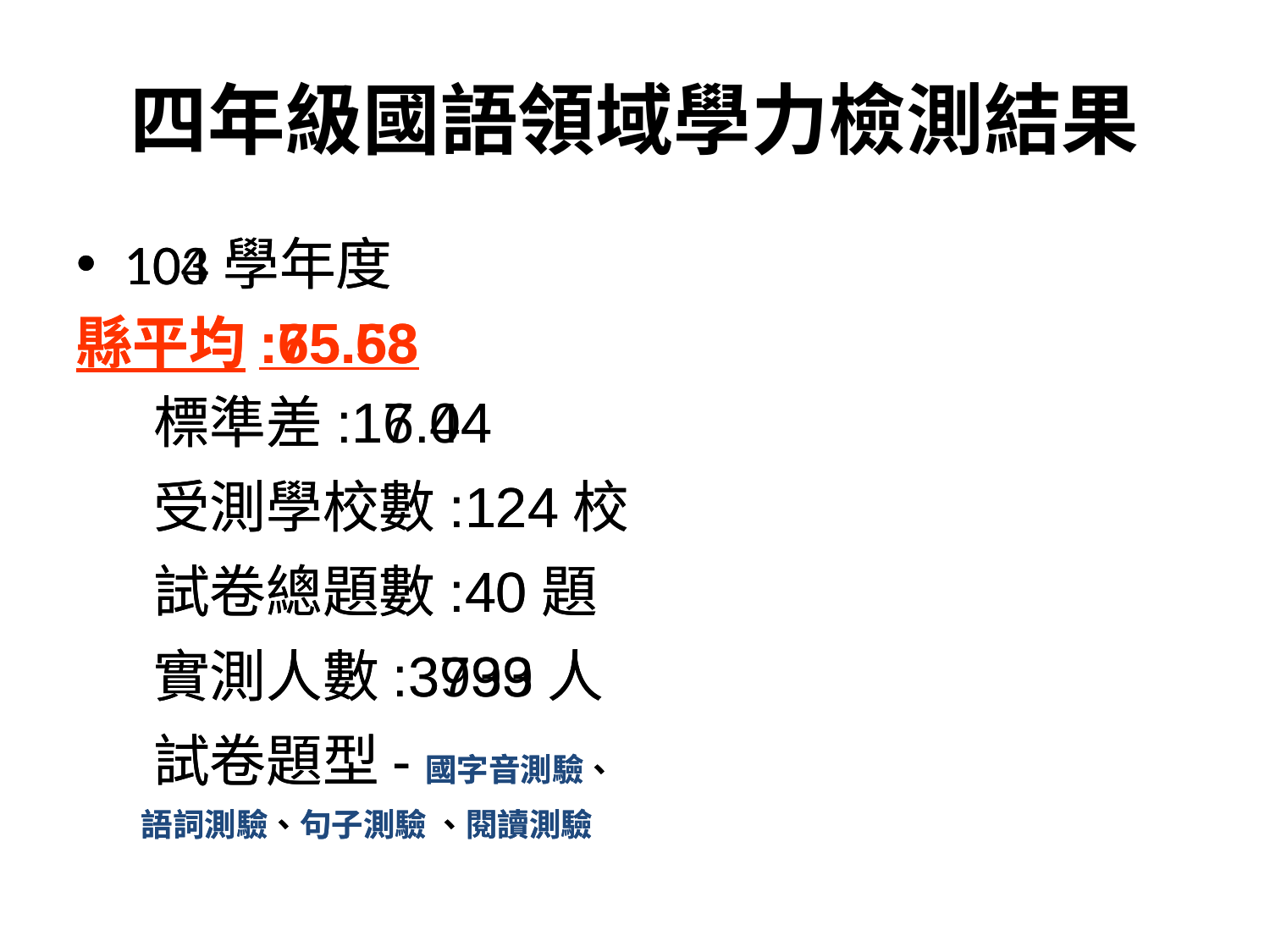

# 四年級國語領域學力檢測結果
103學年度
縣平均:65.53
     標準差:17.04
     受測學校數:124校
     試卷總題數:40題
     實測人數:3999人
     試卷題型-國字音測驗、
        語詞測驗、句子測驗 、閱讀測驗
104學年度
縣平均:75.68
     標準差:16.44
     受測學校數:124校
     試卷總題數:40題
     實測人數:3733人
     試卷題型-國字音測驗、
        語詞測驗、句子測驗 、閱讀測驗